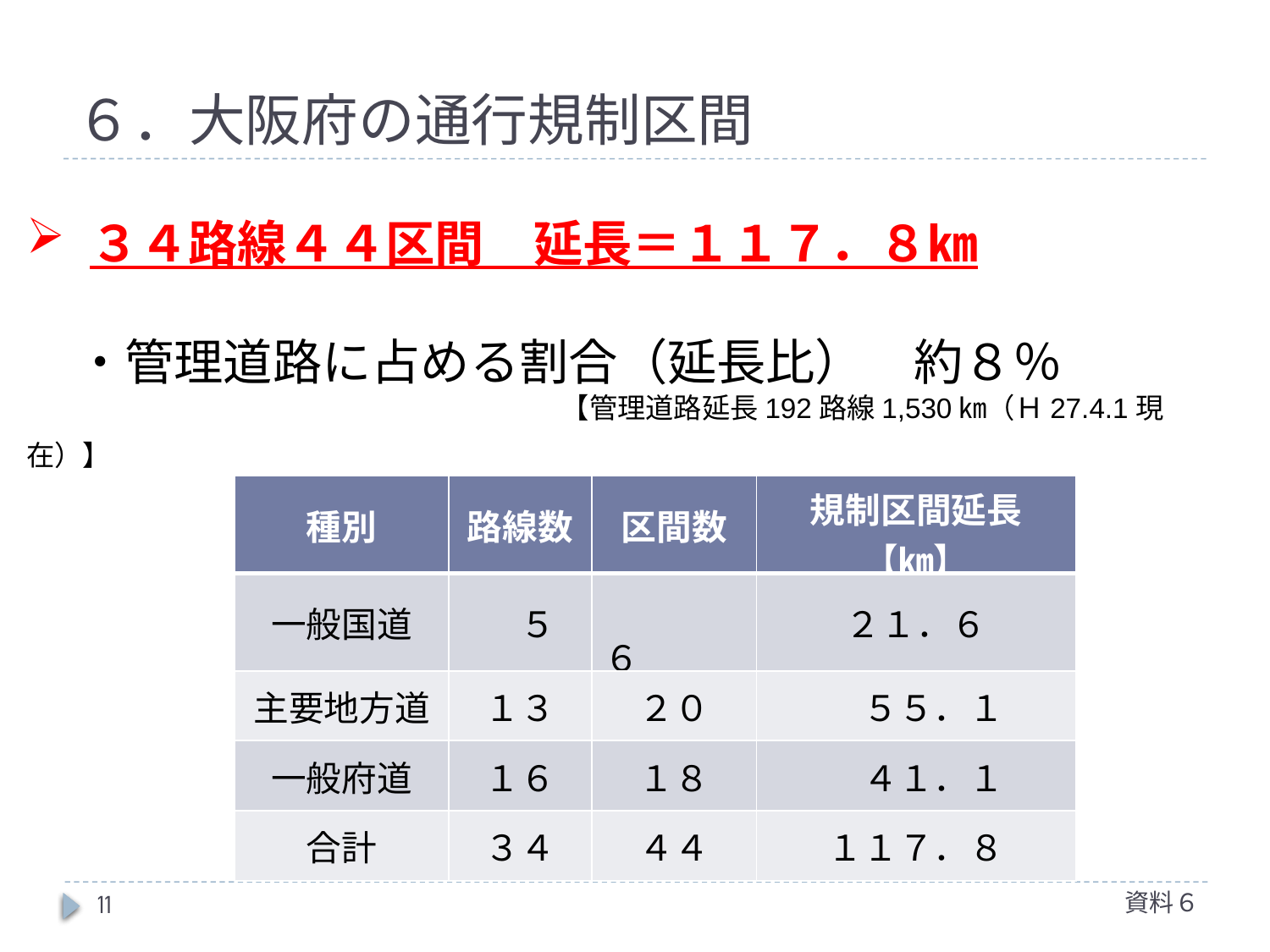

# ６．大阪府の通行規制区間
３４路線４４区間　延長＝１１７．８㎞

　・管理道路に占める割合（延長比）　約８％
　　　　　　　　　　　　　　　　　　　【管理道路延長192路線1,530㎞（Ｈ27.4.1現在）】
| 種別 | 路線数 | 区間数 | 規制区間延長【㎞】 |
| --- | --- | --- | --- |
| 一般国道 | ５ | ６ | ２１．６ |
| 主要地方道 | １３ | ２０ | ５５．１ |
| 一般府道 | １６ | １８ | ４１．１ |
| 合計 | ３４ | ４４ | １１７．８ |
資料６
11